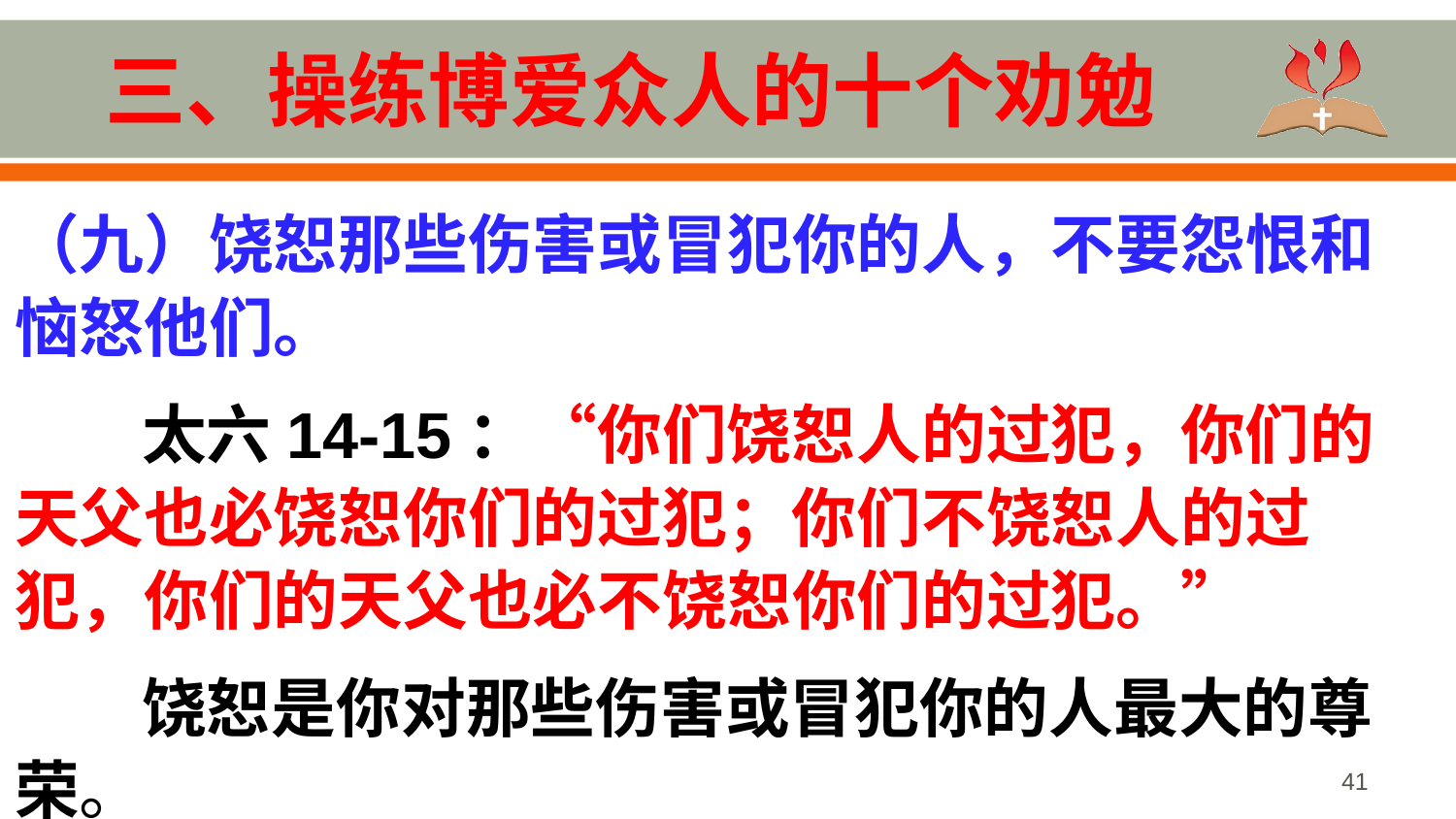

# 三、操练博爱众人的十个劝勉
（九）饶恕那些伤害或冒犯你的人，不要怨恨和恼怒他们。
太六14-15：“你们饶恕人的过犯，你们的天父也必饶恕你们的过犯；你们不饶恕人的过犯，你们的天父也必不饶恕你们的过犯。”
饶恕是你对那些伤害或冒犯你的人最大的尊荣。

41